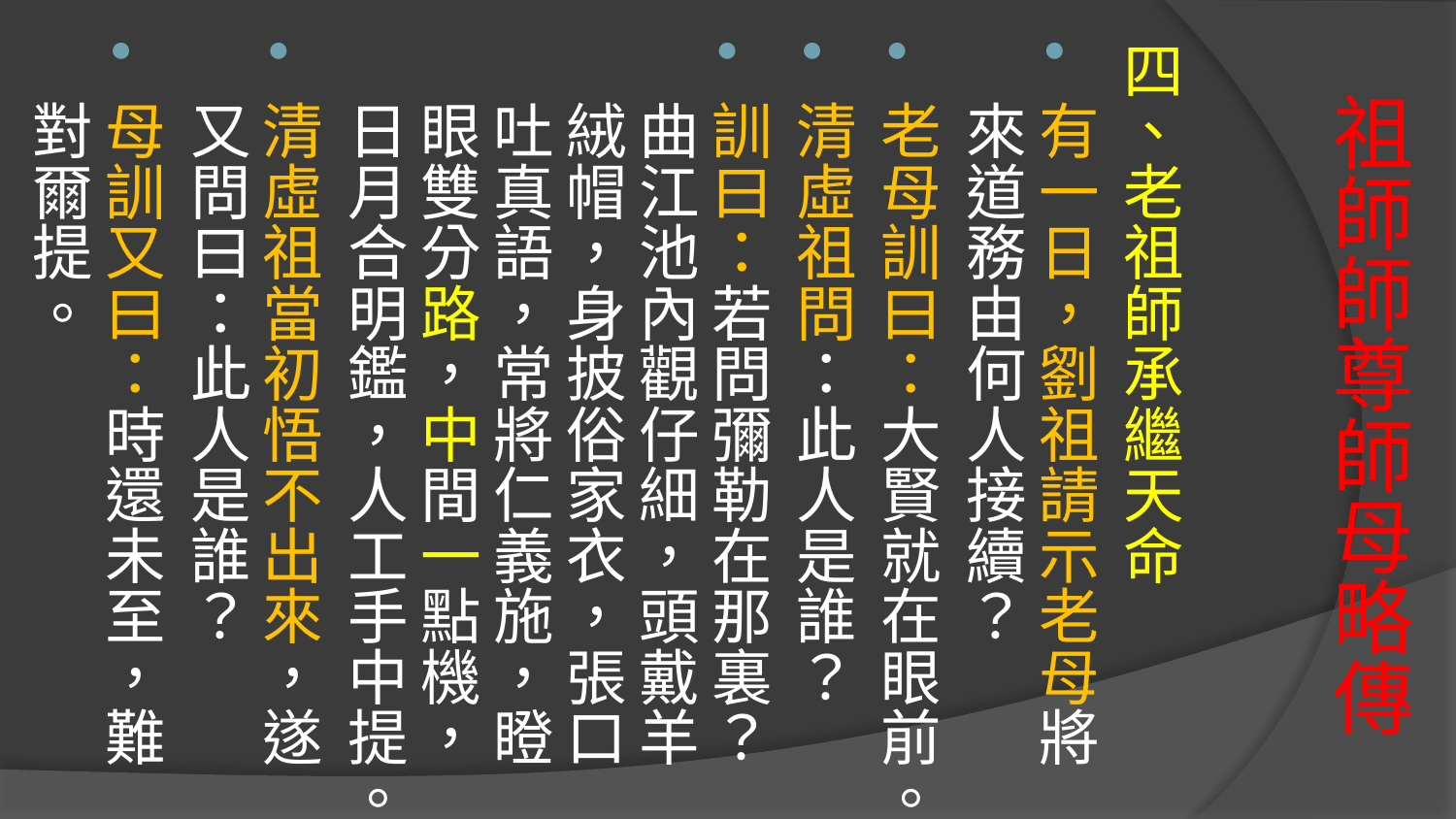

四、老祖師承繼天命
有一日，劉祖請示老母將來道務由何人接續？
老母訓曰：大賢就在眼前。
清虛祖問：此人是誰？
訓曰：若問彌勒在那裏？曲江池內觀仔細，頭戴羊絨帽，身披俗家衣，張口吐真語，常將仁義施，瞪眼雙分路，中間一點機，日月合明鑑，人工手中提。
清虛祖當初悟不出來，遂又問曰：此人是誰？
母訓又曰：時還未至，難對爾提。
# 祖師師尊師母略傳